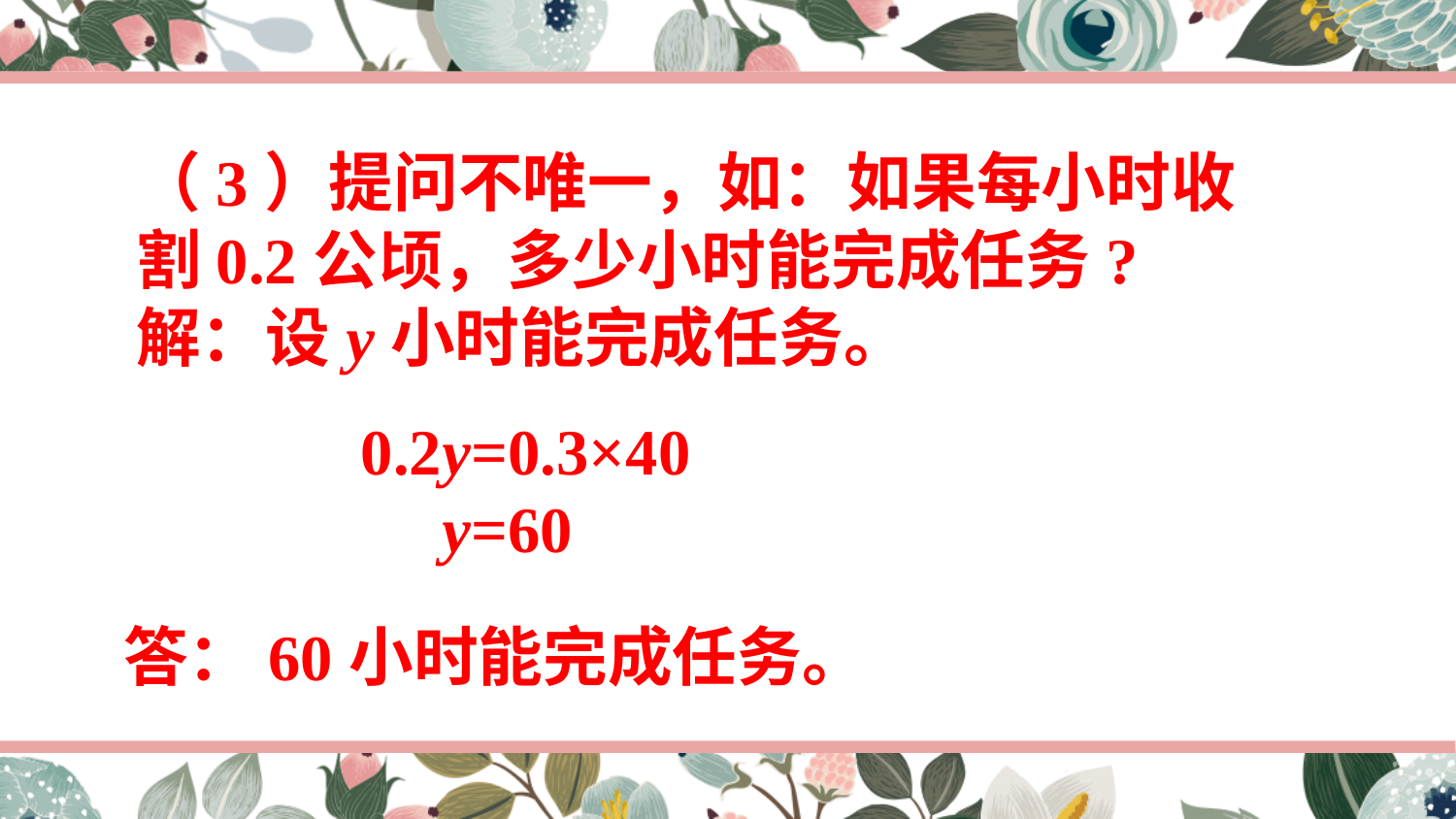

（3）提问不唯一，如：如果每小时收割0.2公顷，多少小时能完成任务?
解：设y小时能完成任务。
0.2y=0.3×40
     y=60
答：60小时能完成任务。